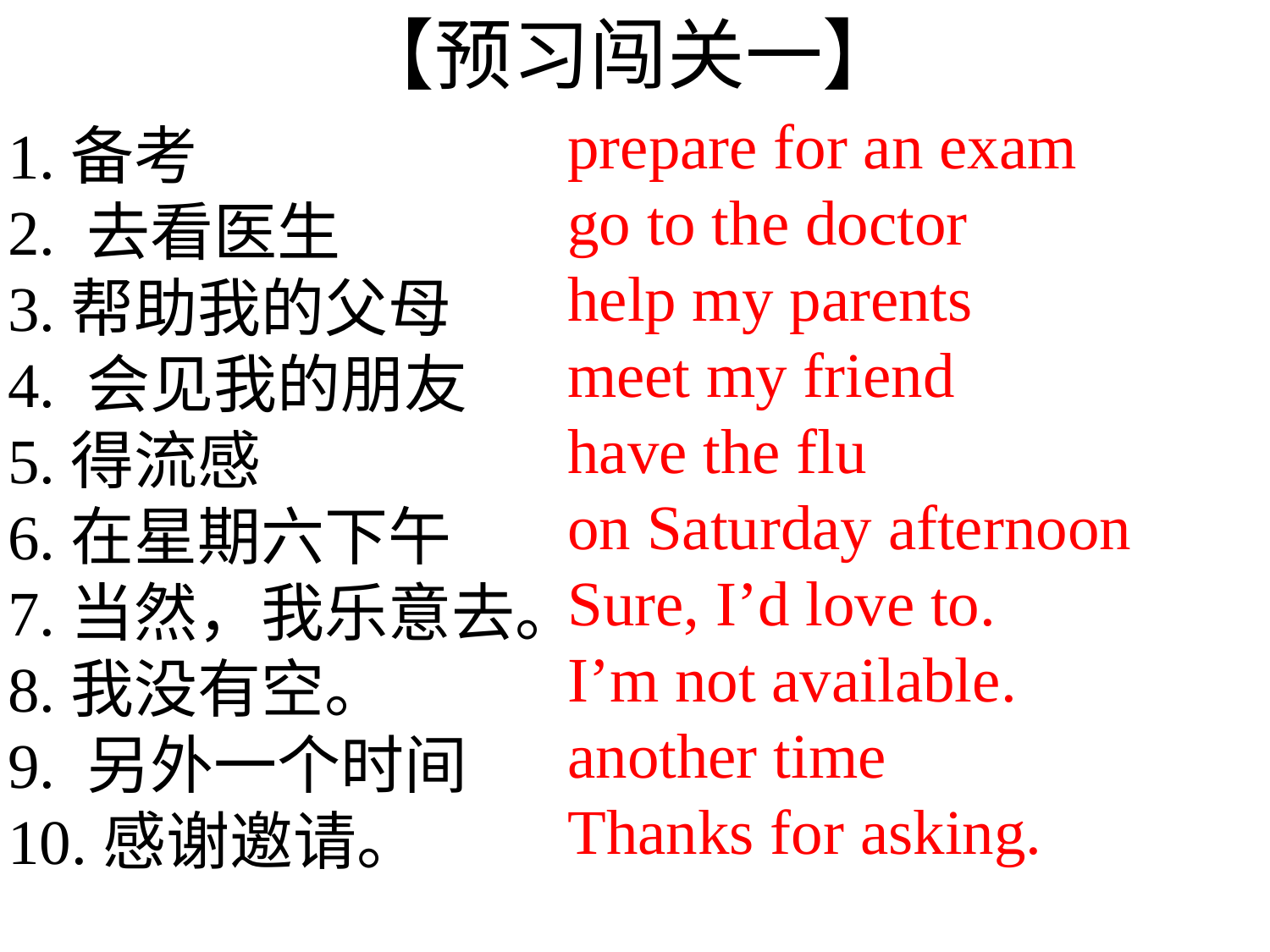

【预习闯关一】
prepare for an exam
go to the doctor
help my parents
meet my friend
have the flu
on Saturday afternoon
Sure, I’d love to.
I’m not available.
another time
Thanks for asking.
1.备考
2. 去看医生
3.帮助我的父母
4. 会见我的朋友
5.得流感
6.在星期六下午
7.当然，我乐意去。
8.我没有空。
9. 另外一个时间
10.感谢邀请。